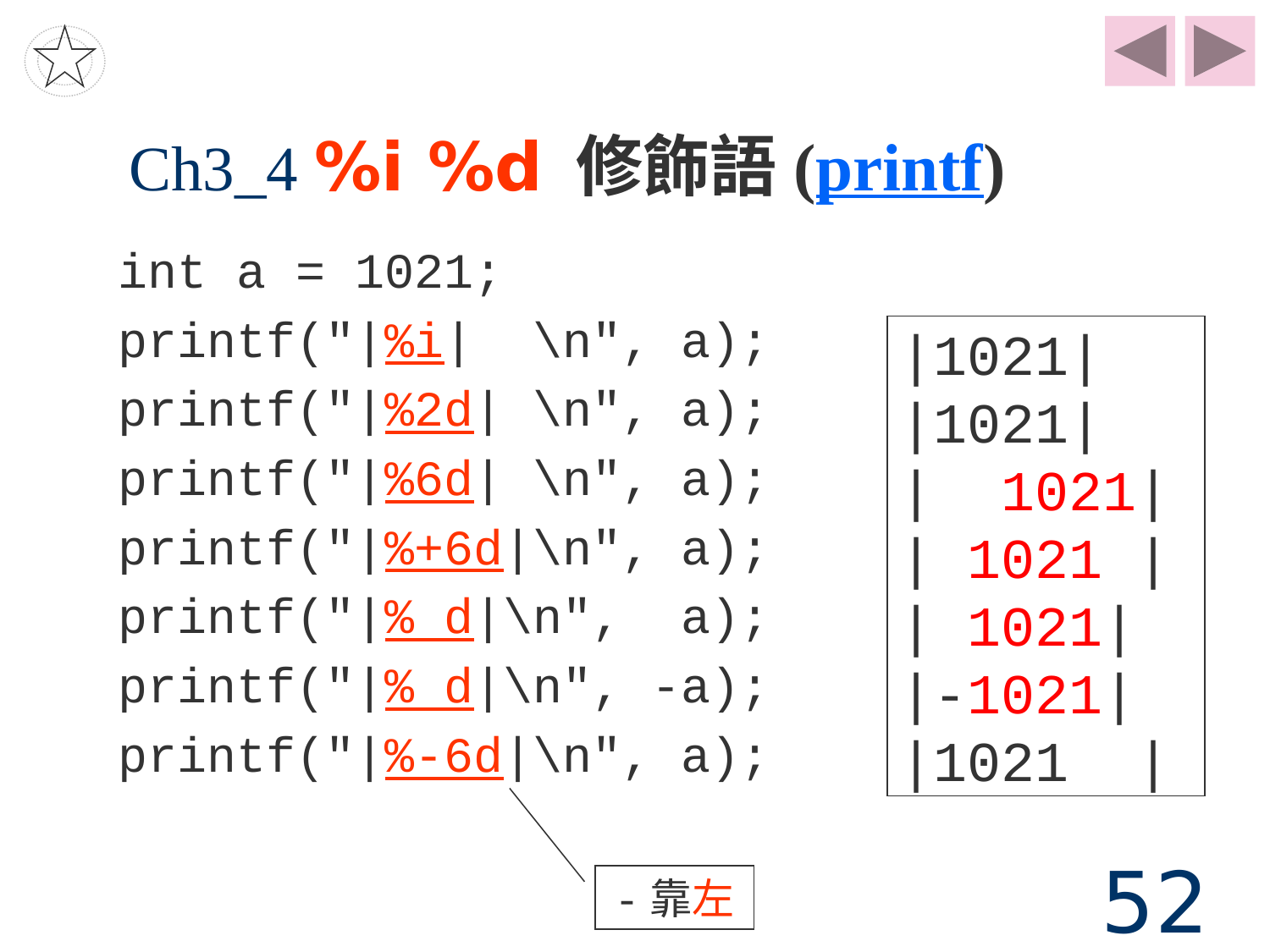

# Ch3_4 %i %d 修飾語(printf)
int a = 1021;
printf("|%i|  \n", a);
printf("|%2d| \n", a);
printf("|%6d| \n", a);
printf("|%+6d|\n", a);
printf("|% d|\n",  a);
printf("|% d|\n", -a);
printf("|%-6d|\n", a);
|1021|
|1021|
|  1021|
| 1021 |
| 1021|
|-1021|
|1021  |
-靠左
52